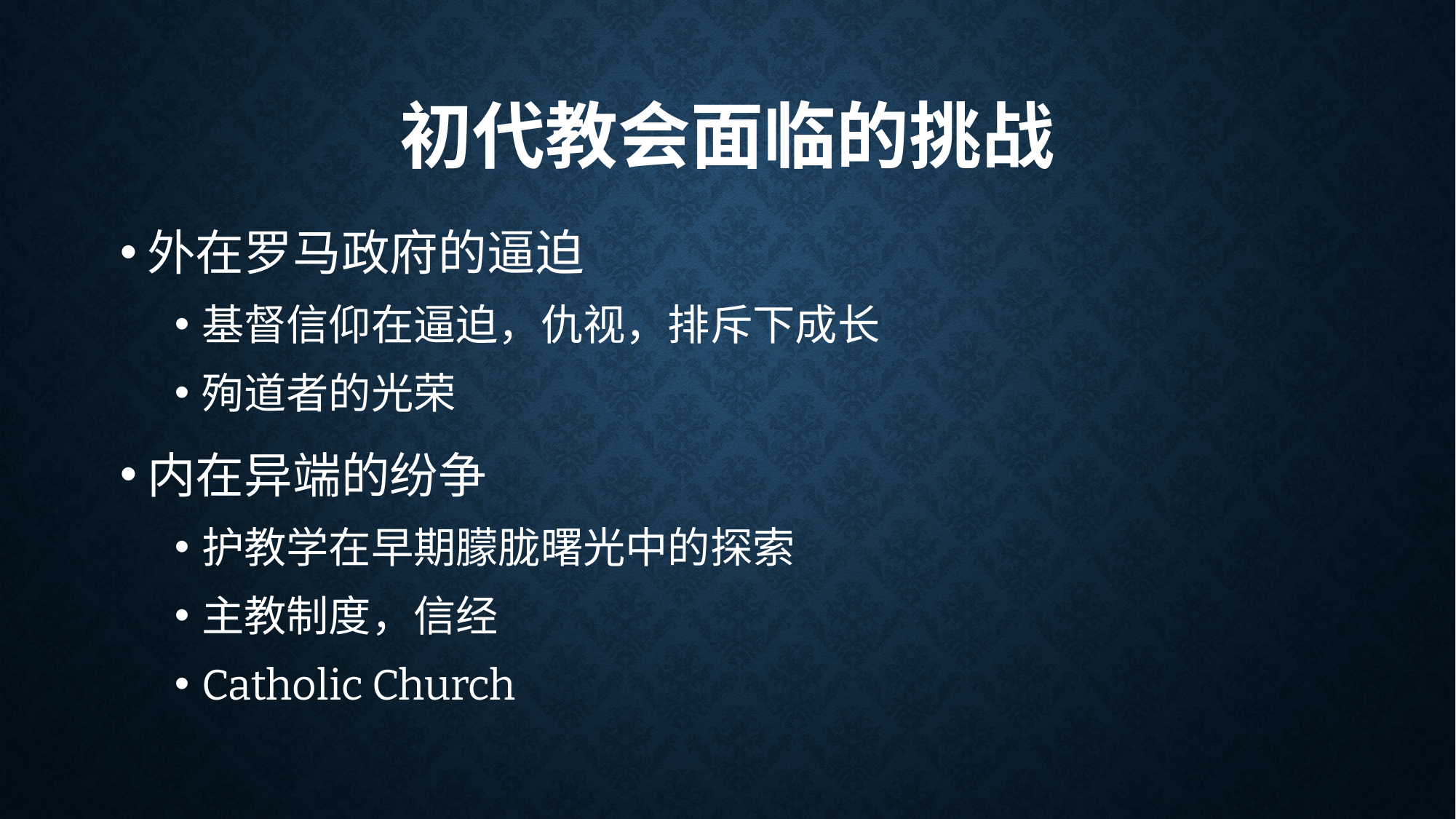

# 初代教会面临的挑战
外在罗马政府的逼迫
基督信仰在逼迫，仇视，排斥下成长
殉道者的光荣
内在异端的纷争
护教学在早期朦胧曙光中的探索
主教制度，信经
Catholic Church